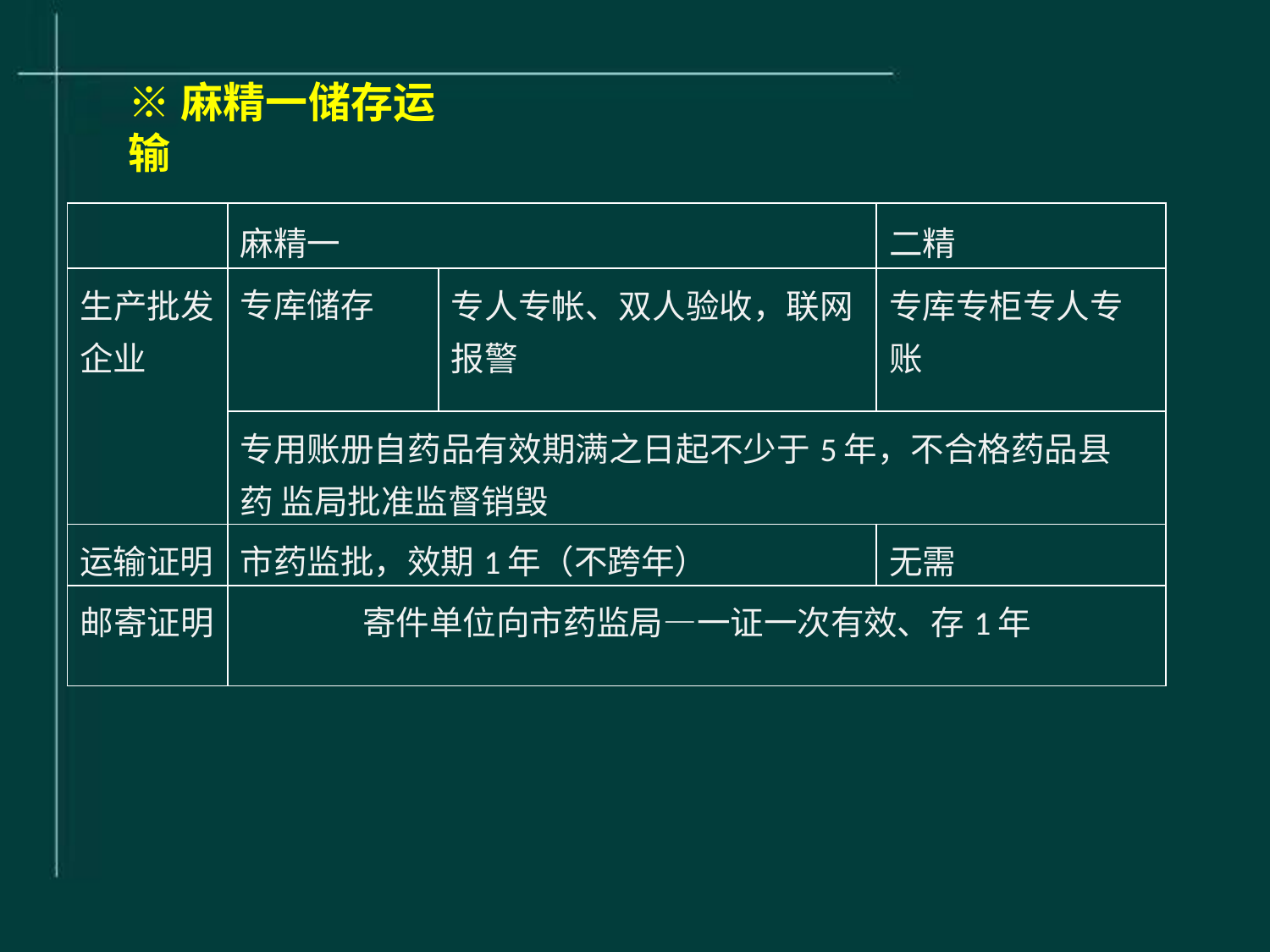

# ※麻精一储存运输
|  | 麻精一 |  | 二精 |
| --- | --- | --- | --- |
| 生产批发 企业 | 专库储存 | 专人专帐、双人验收，联网 报警 | 专库专柜专人专 账 |
|  | 专用账册自药品有效期满之日起不少于5年，不合格药品县药 监局批准监督销毁 |  |  |
| 运输证明 | 市药监批，效期1年（不跨年） |  | 无需 |
| 邮寄证明 | 寄件单位向市药监局—一证一次有效、存1年 |  |  |